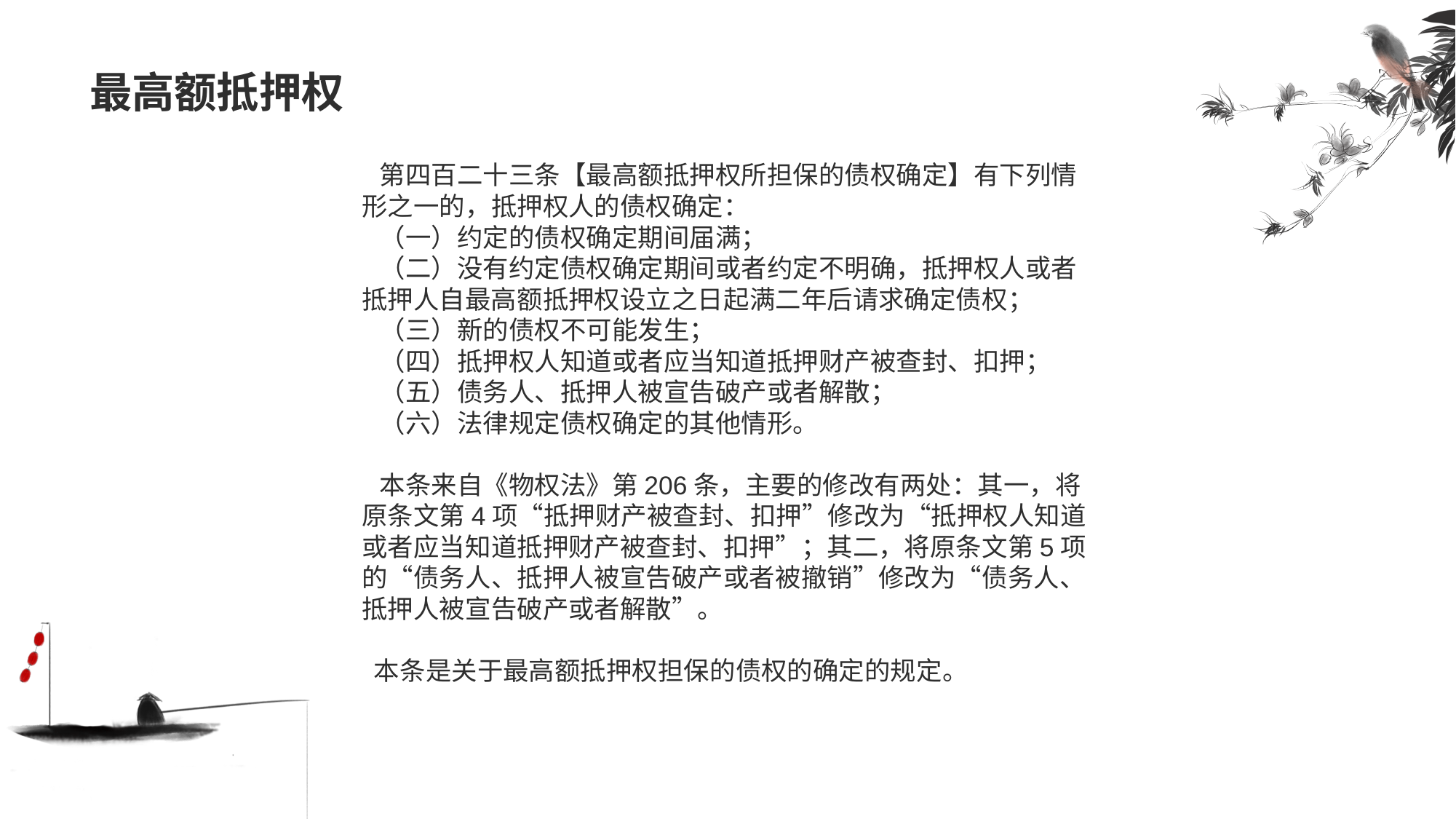

# 最高额抵押权

  第四百二十三条【最高额抵押权所担保的债权确定】有下列情形之一的，抵押权人的债权确定：
  （一）约定的债权确定期间届满；
  （二）没有约定债权确定期间或者约定不明确，抵押权人或者抵押人自最高额抵押权设立之日起满二年后请求确定债权；
  （三）新的债权不可能发生；
  （四）抵押权人知道或者应当知道抵押财产被查封、扣押；
  （五）债务人、抵押人被宣告破产或者解散；
  （六）法律规定债权确定的其他情形。

  本条来自《物权法》第206条，主要的修改有两处：其一，将原条文第4项“抵押财产被查封、扣押”修改为“抵押权人知道或者应当知道抵押财产被查封、扣押”；其二，将原条文第5项的“债务人、抵押人被宣告破产或者被撤销”修改为“债务人、抵押人被宣告破产或者解散”。

 本条是关于最高额抵押权担保的债权的确定的规定。
190